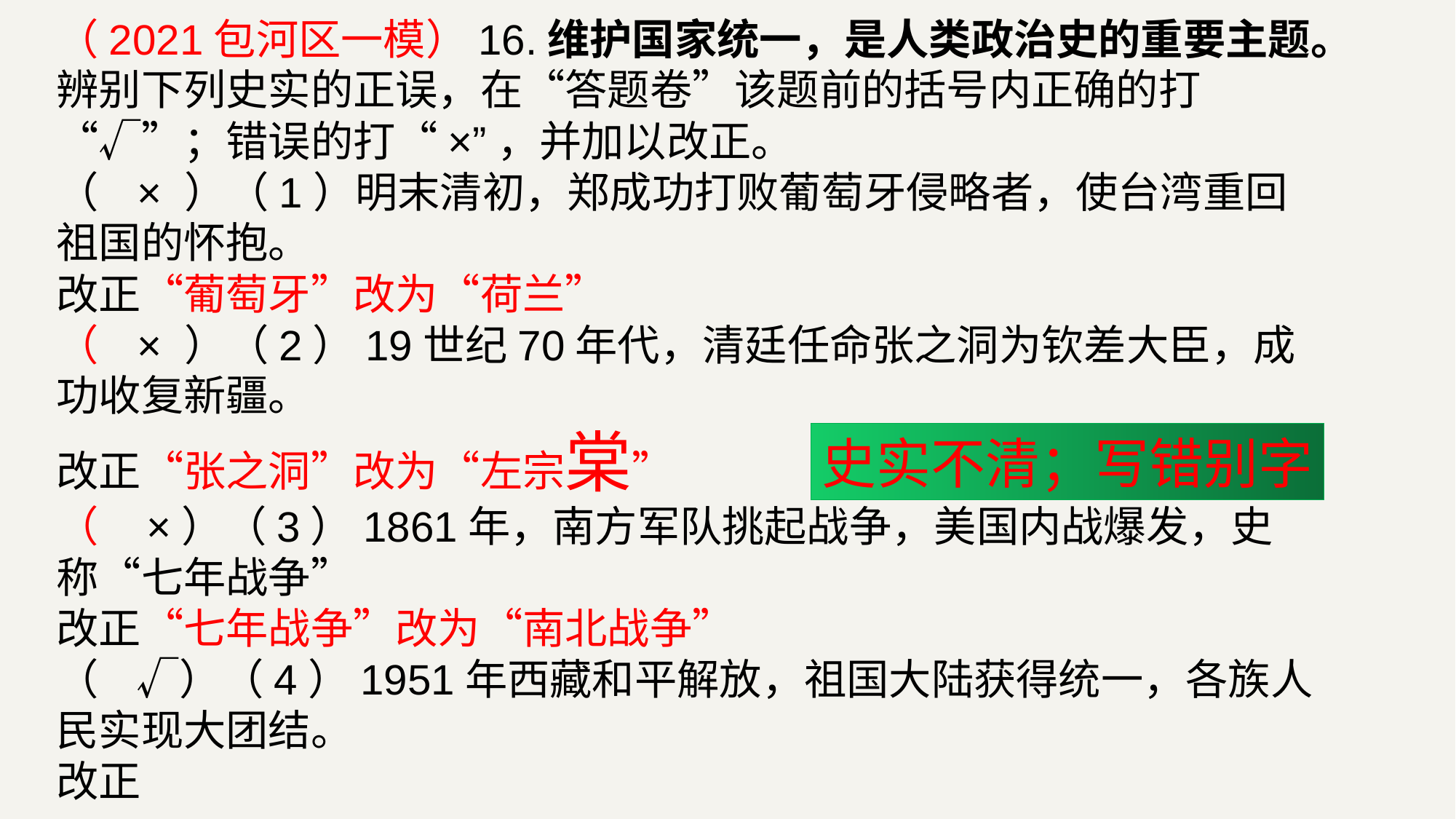

（2021包河区一模）16.维护国家统一，是人类政治史的重要主题。辨别下列史实的正误，在“答题卷”该题前的括号内正确的打“√”；错误的打“×”，并加以改正。
（   × ）（1）明末清初，郑成功打败葡萄牙侵略者，使台湾重回祖国的怀抱。改正“葡萄牙”改为“荷兰”（   × ）（2）19世纪70年代，清廷任命张之洞为钦差大臣，成功收复新疆。改正“张之洞”改为“左宗棠”（    ×）（3）1861年，南方军队挑起战争，美国内战爆发，史称“七年战争”改正“七年战争”改为“南北战争”
（    √）（4）1951年西藏和平解放，祖国大陆获得统一，各族人民实现大团结。改正
史实不清；写错别字